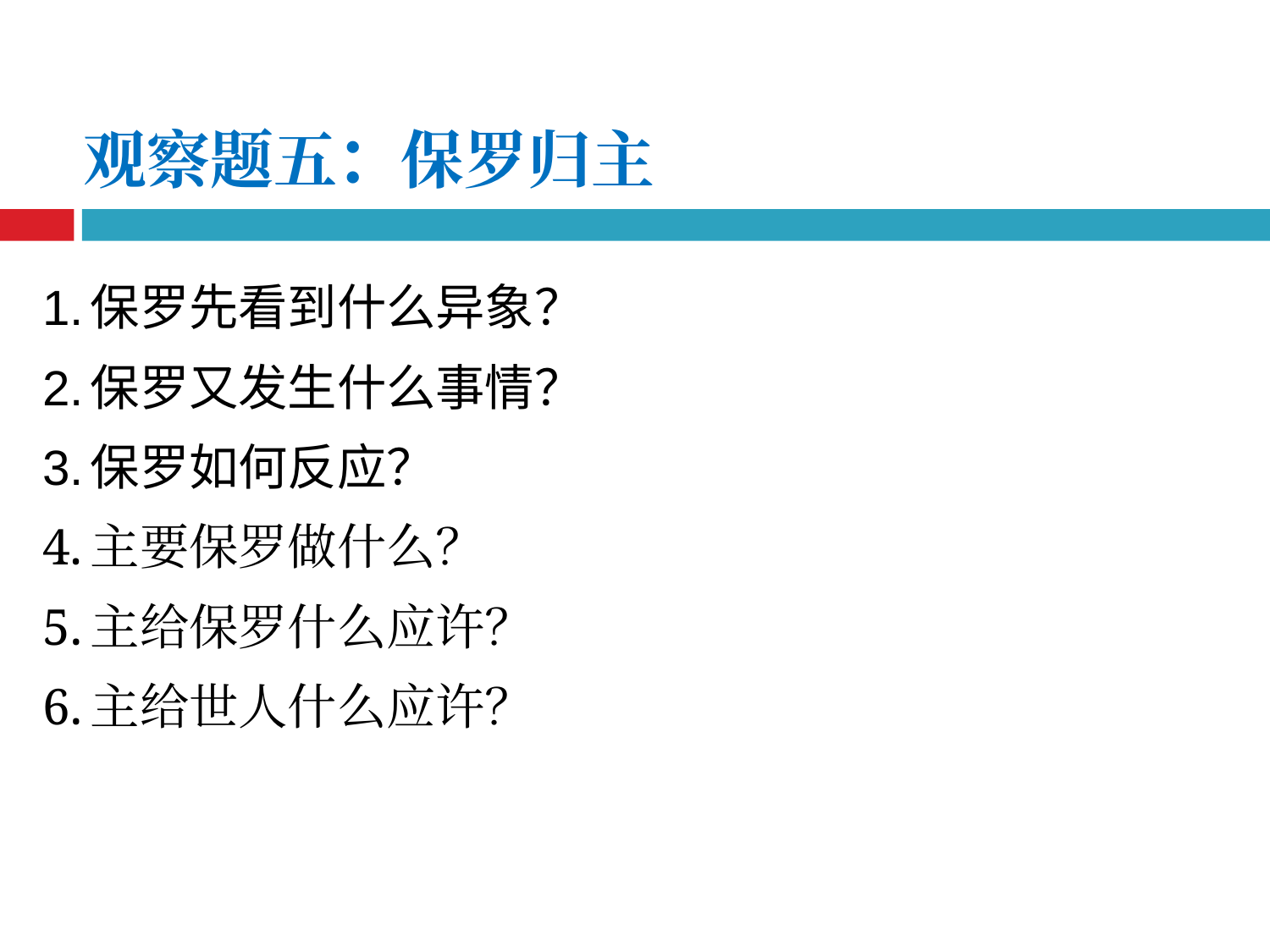

观察题五：保罗归主
保罗先看到什么异象？
保罗又发生什么事情？
保罗如何反应？
主要保罗做什么？
主给保罗什么应许？
主给世人什么应许？